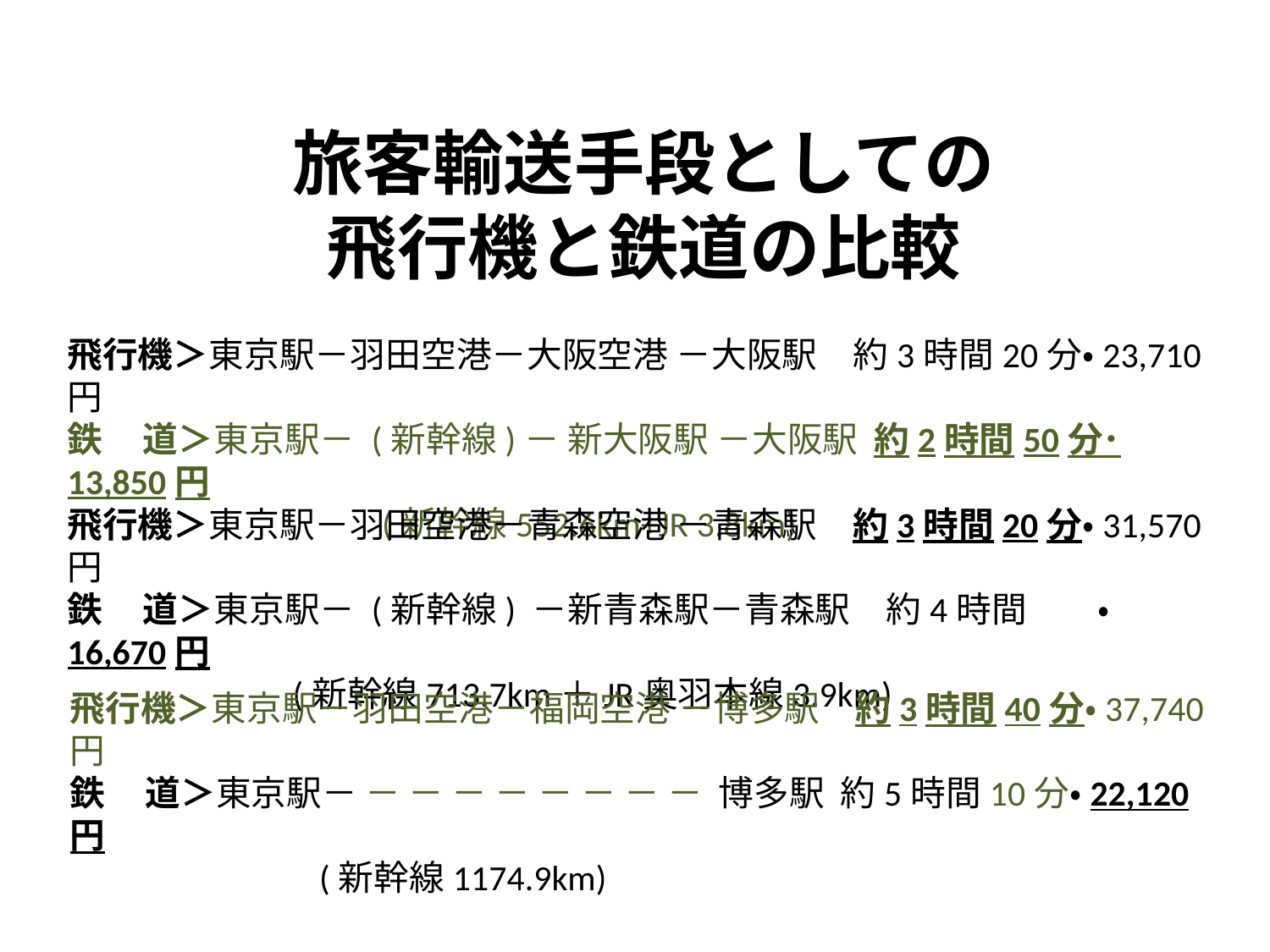

旅客輸送手段としての
飛行機と鉄道の比較
飛行機＞東京駅－羽田空港－大阪空港 －大阪駅　約3時間20分・23,710円
鉄     道＞東京駅－ (新幹線)－ 新大阪駅 －大阪駅  約2時間50分･13,850円
　　　　　            　(新幹線552.6km+JR 3.8km)
飛行機＞東京駅－羽田空港－青森空港 －青森駅　約3時間20分・31,570円
鉄     道＞東京駅－ (新幹線) －新青森駅－青森駅　約4時間         ・ 16,670円
                            (新幹線713.7km＋JR奥羽本線3.9km)
飛行機＞東京駅－羽田空港－福岡空港 －博多駅　約3時間40分・37,740円
鉄     道＞東京駅－ － － － － － － － －  博多駅  約5時間10分・22,120円
                               (新幹線1174.9km)